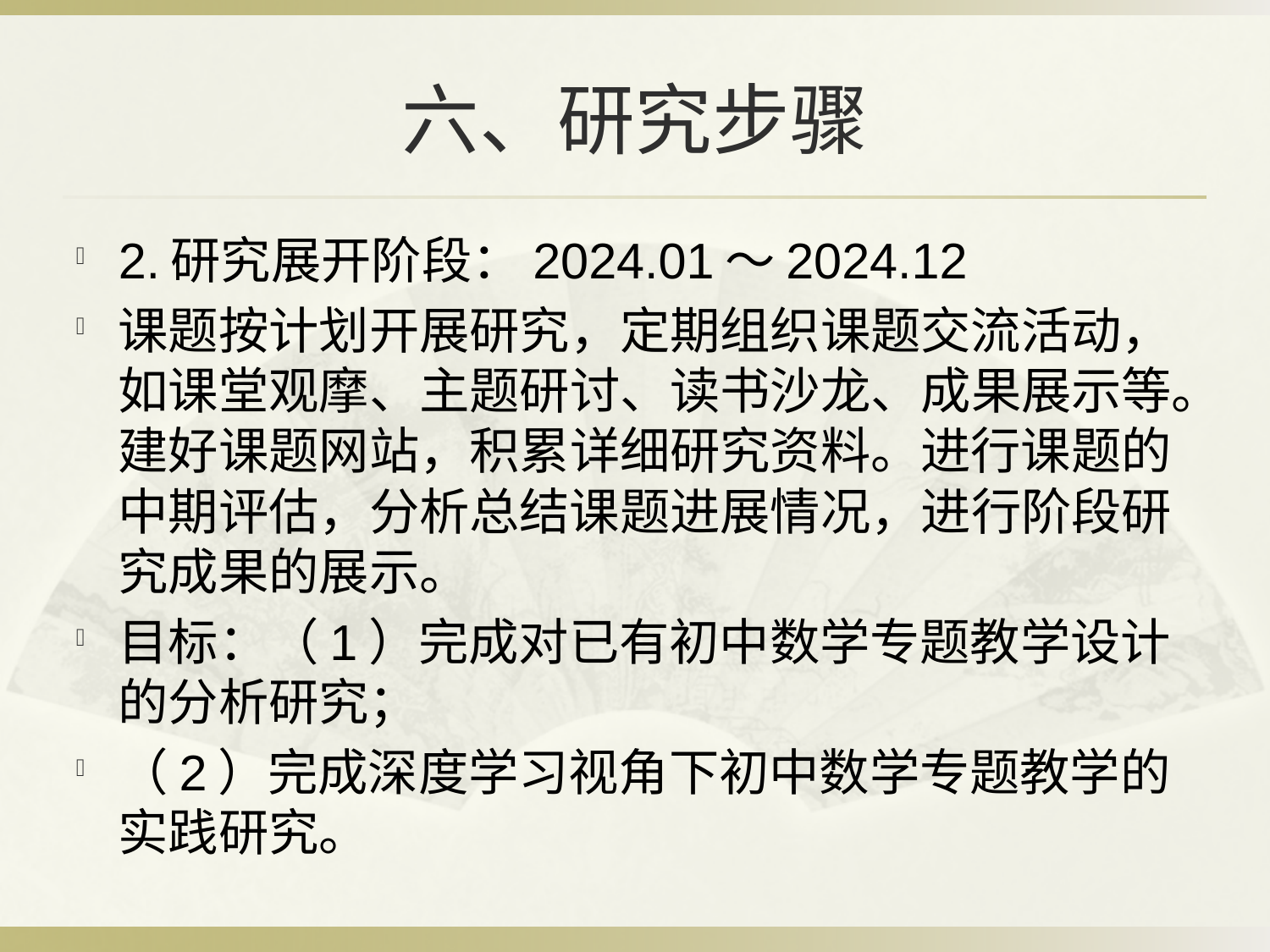

# 六、研究步骤
2.研究展开阶段：2024.01～2024.12
课题按计划开展研究，定期组织课题交流活动， 如课堂观摩、主题研讨、读书沙龙、成果展示等。建好课题网站，积累详细研究资料。进行课题的中期评估，分析总结课题进展情况，进行阶段研究成果的展示。
目标：（1）完成对已有初中数学专题教学设计的分析研究；
（2）完成深度学习视角下初中数学专题教学的实践研究。